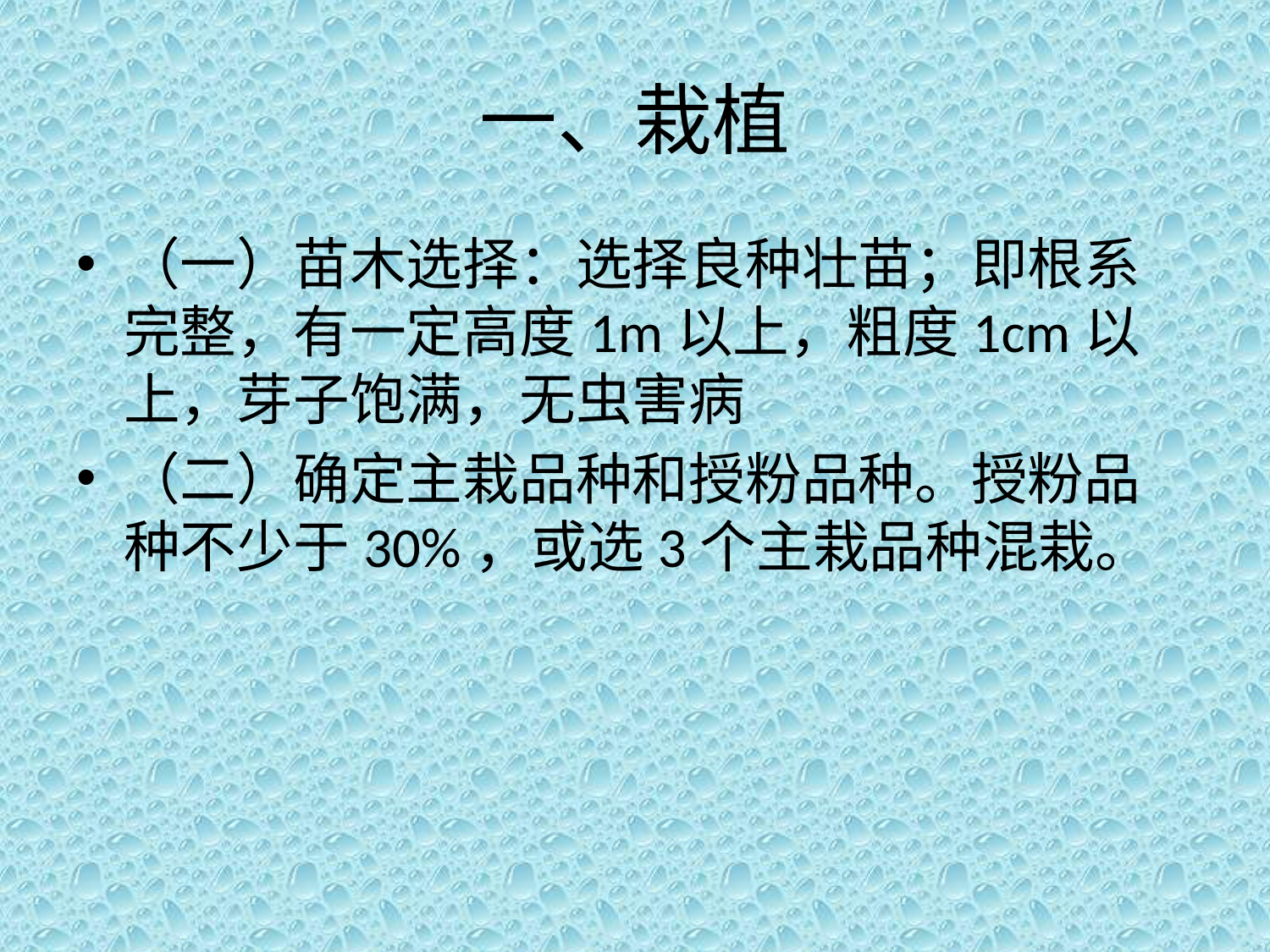

# 一、栽植
（一）苗木选择：选择良种壮苗；即根系完整，有一定高度1m以上，粗度1cm以上，芽子饱满，无虫害病
（二）确定主栽品种和授粉品种。授粉品种不少于30%，或选3个主栽品种混栽。